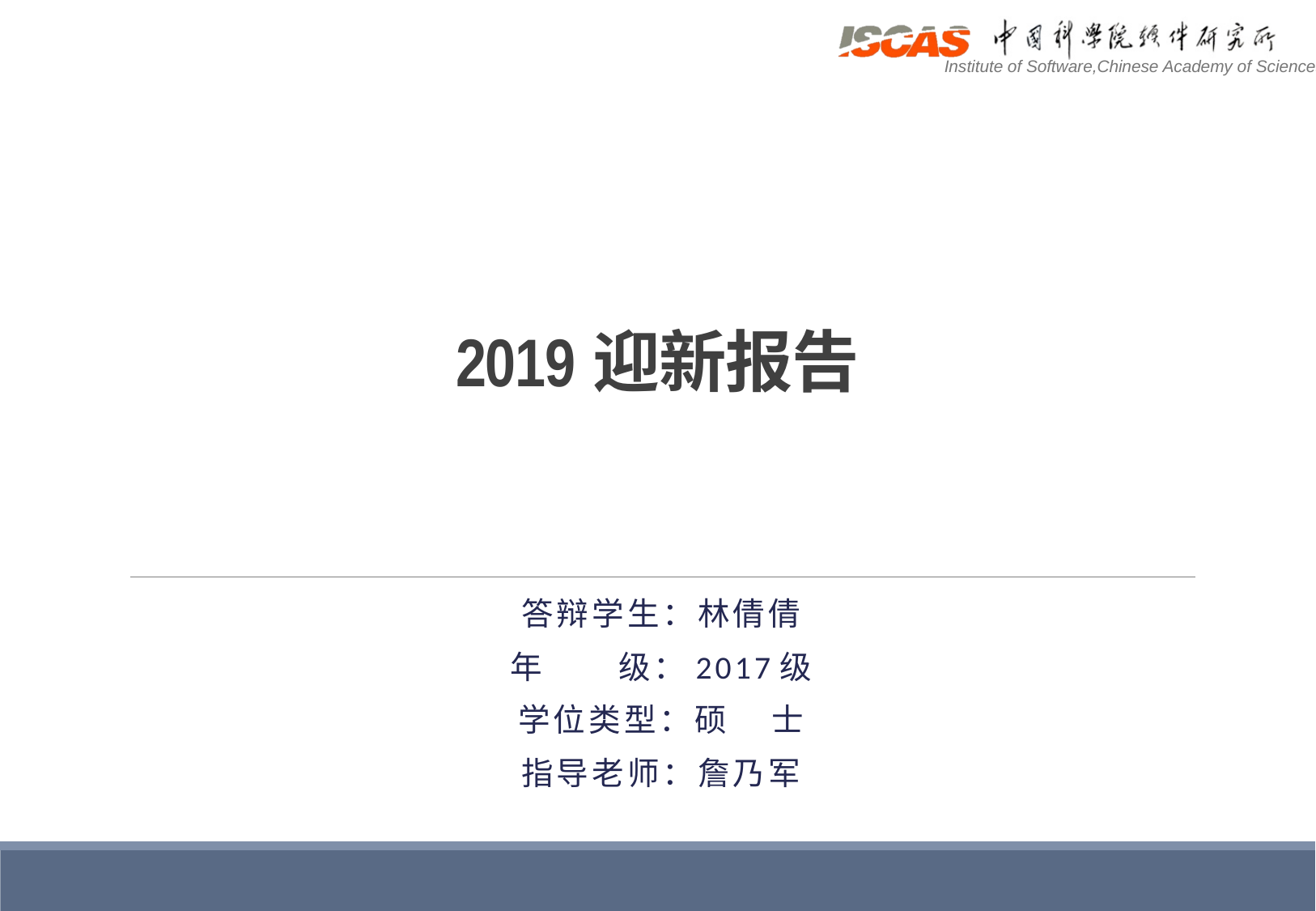

# 2019迎新报告
答辩学生：林倩倩
年       级：2017级
学位类型：硕    士
指导老师：詹乃军